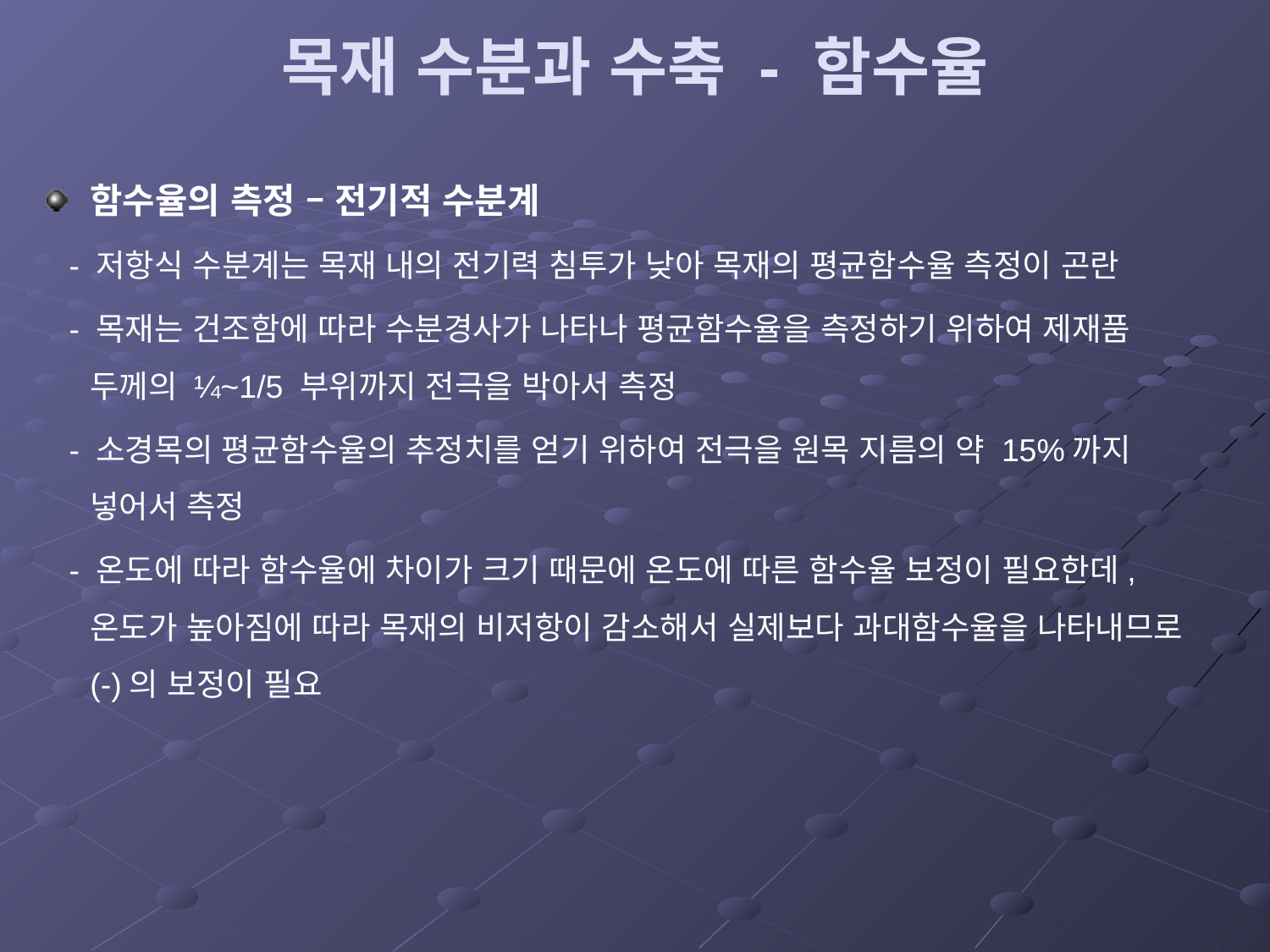

# 목재 수분과 수축 - 함수율
함수율의 측정 – 전기적 수분계
   - 저항식 수분계는 목재 내의 전기력 침투가 낮아 목재의 평균함수율 측정이 곤란
   - 목재는 건조함에 따라 수분경사가 나타나 평균함수율을 측정하기 위하여 제재품 두께의 ¼~1/5 부위까지 전극을 박아서 측정
   - 소경목의 평균함수율의 추정치를 얻기 위하여 전극을 원목 지름의 약 15%까지 넣어서 측정
   - 온도에 따라 함수율에 차이가 크기 때문에 온도에 따른 함수율 보정이 필요한데, 온도가 높아짐에 따라 목재의 비저항이 감소해서 실제보다 과대함수율을 나타내므로 (-)의 보정이 필요